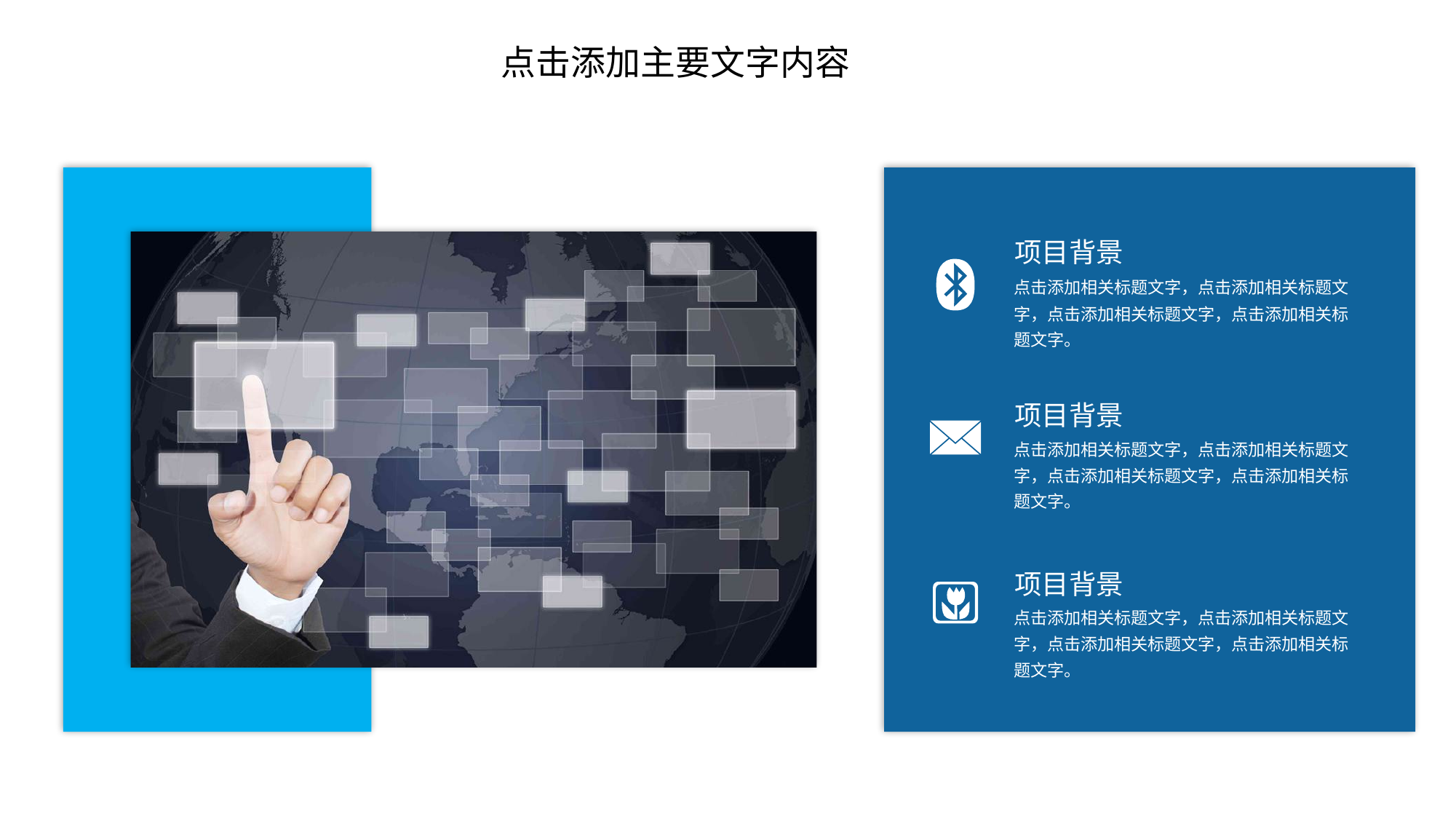

项目背景
点击添加相关标题文字，点击添加相关标题文字，点击添加相关标题文字，点击添加相关标题文字。

项目背景
点击添加相关标题文字，点击添加相关标题文字，点击添加相关标题文字，点击添加相关标题文字。

项目背景
点击添加相关标题文字，点击添加相关标题文字，点击添加相关标题文字，点击添加相关标题文字。